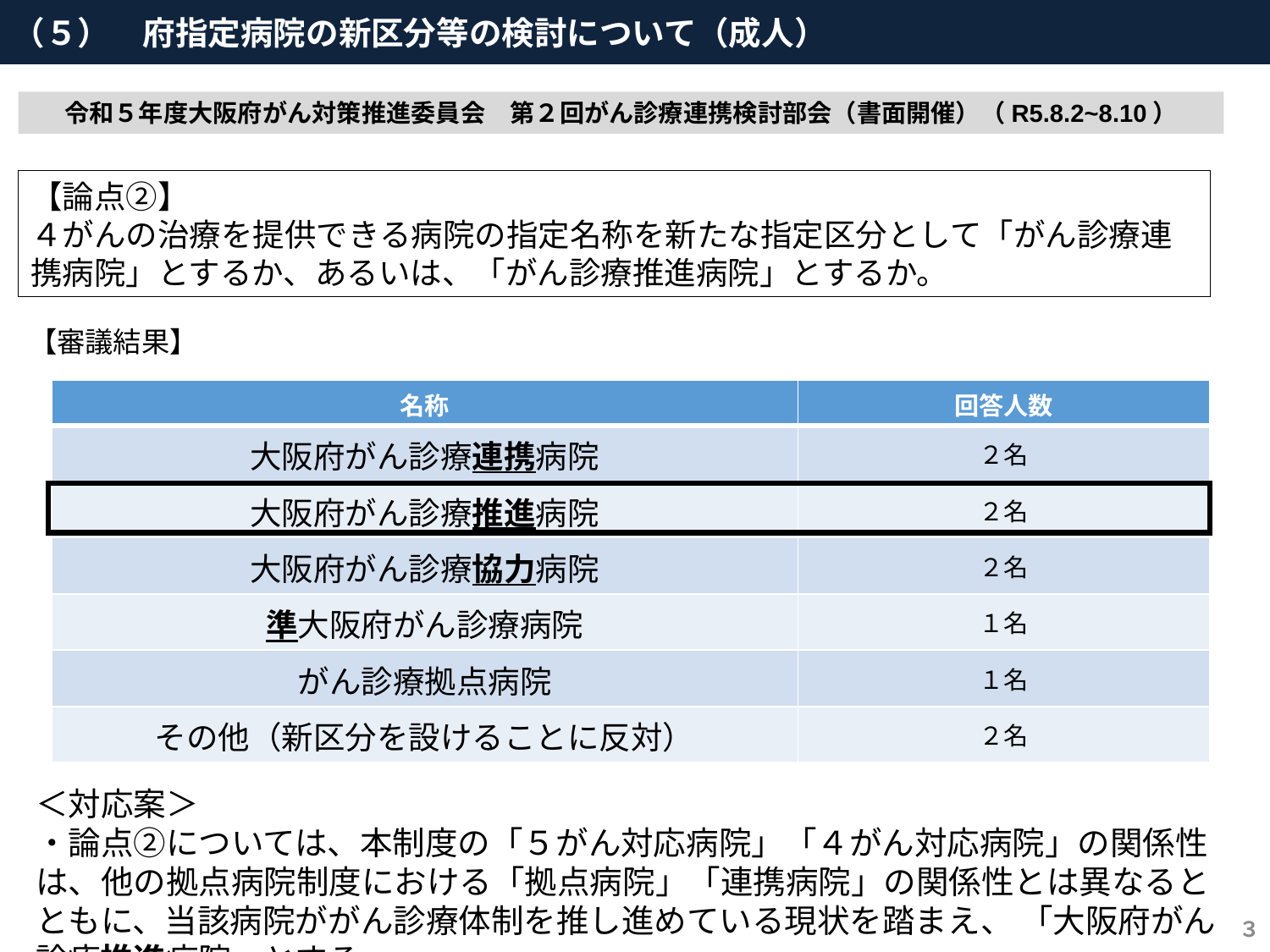

（５）　府指定病院の新区分等の検討について（成人）
令和５年度大阪府がん対策推進委員会　第２回がん診療連携検討部会（書面開催）（R5.8.2~8.10）
【論点②】
４がんの治療を提供できる病院の指定名称を新たな指定区分として「がん診療連携病院」とするか、あるいは、「がん診療推進病院」とするか。
【審議結果】
| 名称 | 回答人数 |
| --- | --- |
| 大阪府がん診療連携病院 | ２名 |
| 大阪府がん診療推進病院 | ２名 |
| 大阪府がん診療協力病院 | ２名 |
| 準大阪府がん診療病院 | １名 |
| がん診療拠点病院 | １名 |
| その他（新区分を設けることに反対） | ２名 |

＜対応案＞
・論点②については、本制度の「５がん対応病院」「４がん対応病院」の関係性は、他の拠点病院制度における「拠点病院」「連携病院」の関係性とは異なるとともに、当該病院ががん診療体制を推し進めている現状を踏まえ、 「大阪府がん診療推進病院」とする。
３